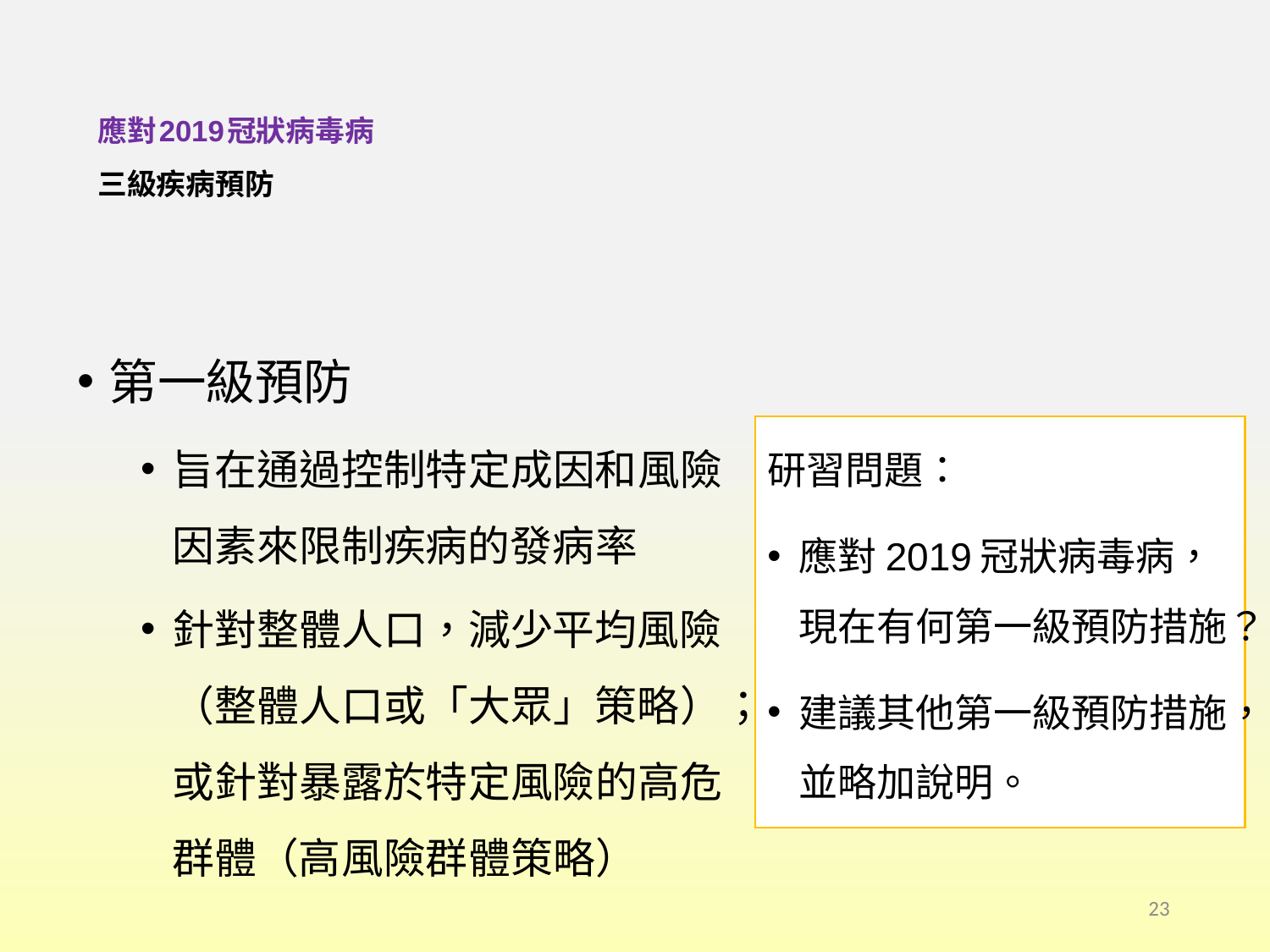

# 應對2019冠狀病毒病 三級疾病預防
第一級預防
旨在通過控制特定成因和風險因素來限制疾病的發病率
針對整體人口，減少平均風險（整體人口或「大眾」策略）；或針對暴露於特定風險的高危群體（高風險群體策略）
研習問題：
應對2019冠狀病毒病，現在有何第一級預防措施？
建議其他第一級預防措施，並略加說明。
23